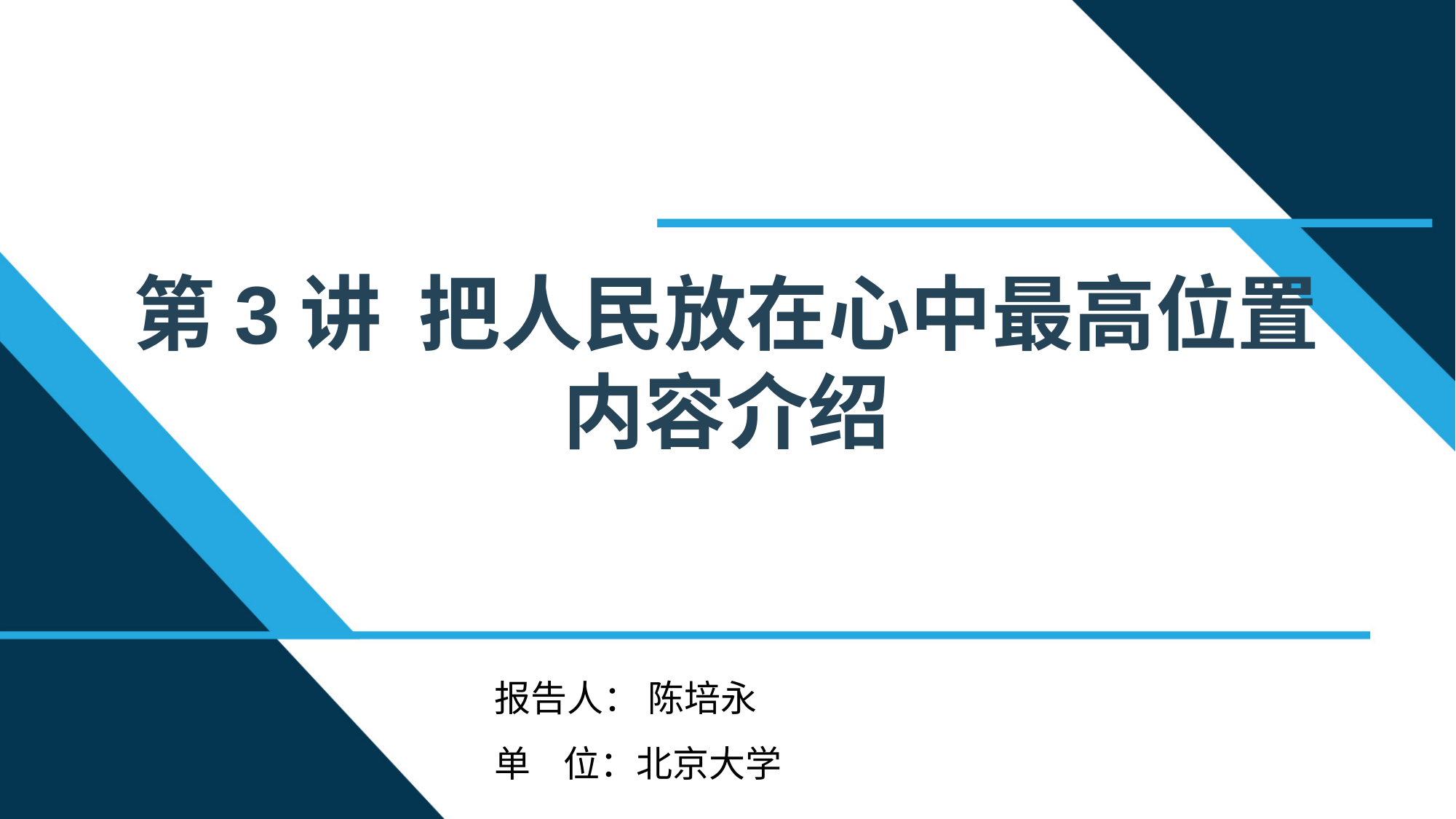

第3讲  把人民放在心中最高位置
内容介绍

报告人： 陈培永
单    位：北京大学